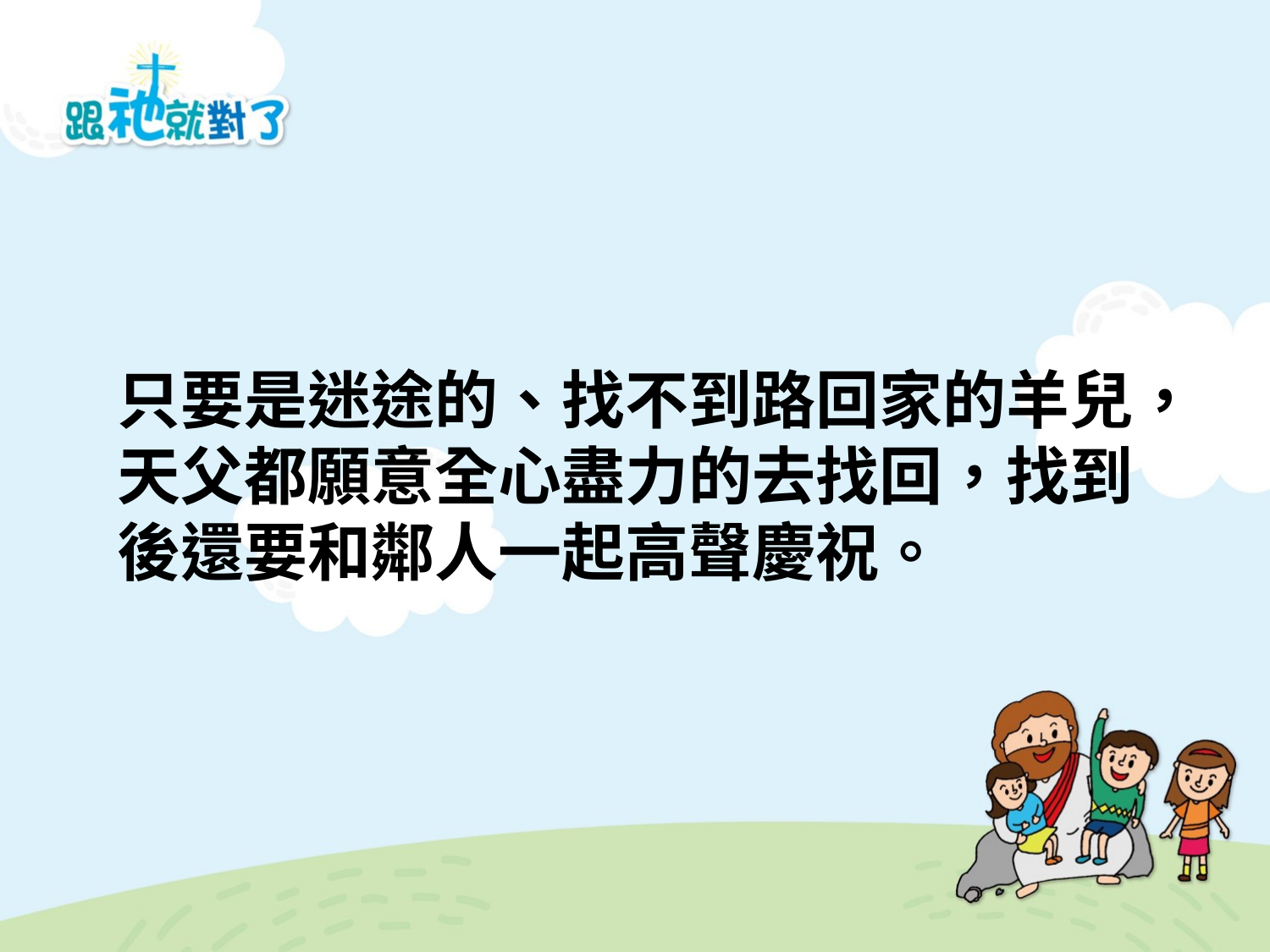

只要是迷途的、找不到路回家的羊兒，天父都願意全心盡力的去找回，找到後還要和鄰人一起高聲慶祝。